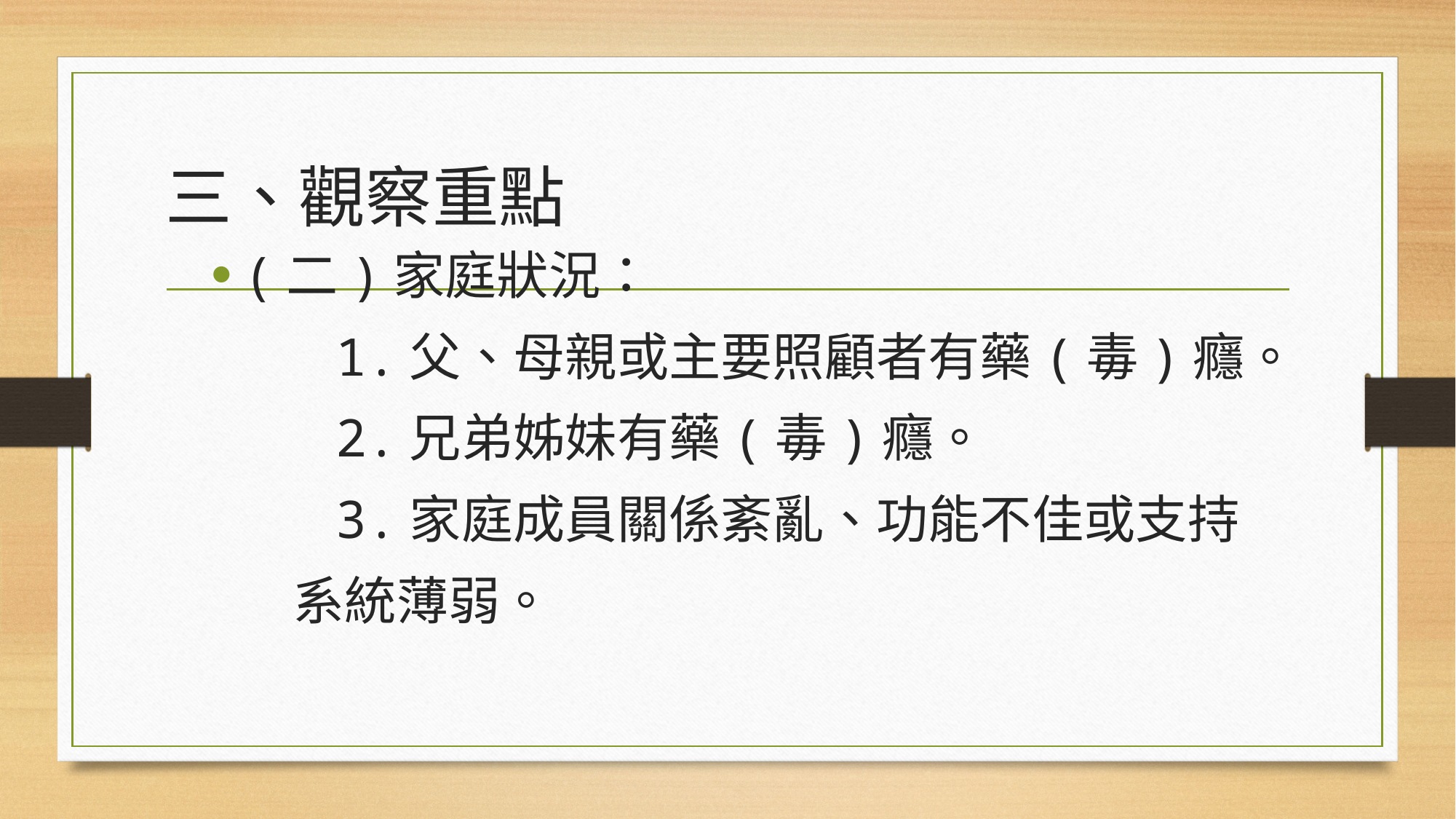

# 三、觀察重點
(二)家庭狀況：
    1.父、母親或主要照顧者有藥(毒)癮。
    2.兄弟姊妹有藥(毒)癮。
    3.家庭成員關係紊亂、功能不佳或支持
      系統薄弱。